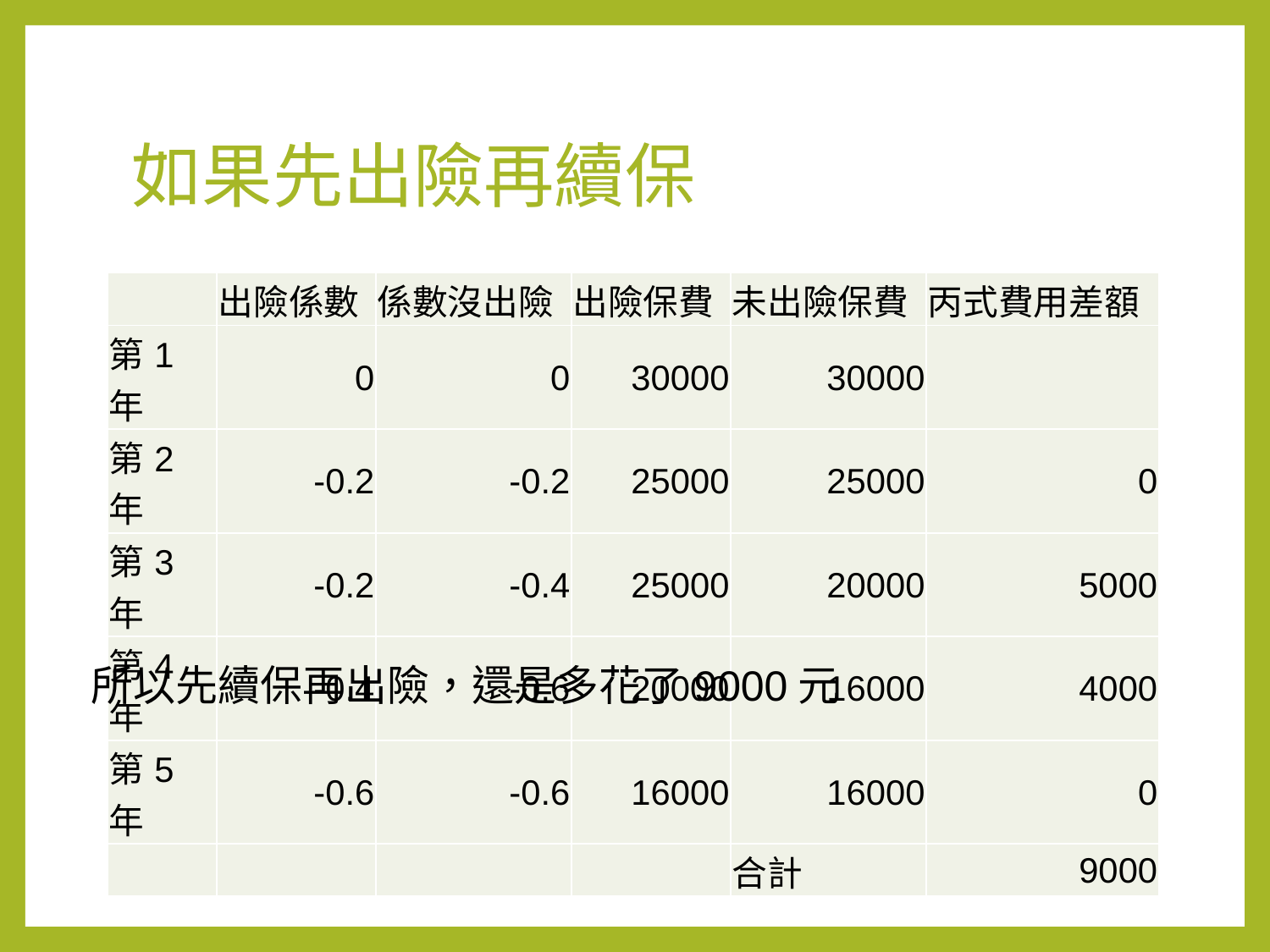

# 如果先出險再續保
|  | 出險係數 | 係數沒出險 | 出險保費 | 未出險保費 | 丙式費用差額 |
| --- | --- | --- | --- | --- | --- |
| 第1年 | 0 | 0 | 30000 | 30000 |  |
| 第2年 | -0.2 | -0.2 | 25000 | 25000 | 0 |
| 第3年 | -0.2 | -0.4 | 25000 | 20000 | 5000 |
| 第4年 | -0.4 | -0.6 | 20000 | 16000 | 4000 |
| 第5年 | -0.6 | -0.6 | 16000 | 16000 | 0 |
|  |  |  |  | 合計 | 9000 |
所以先續保再出險，還是多花了9000元